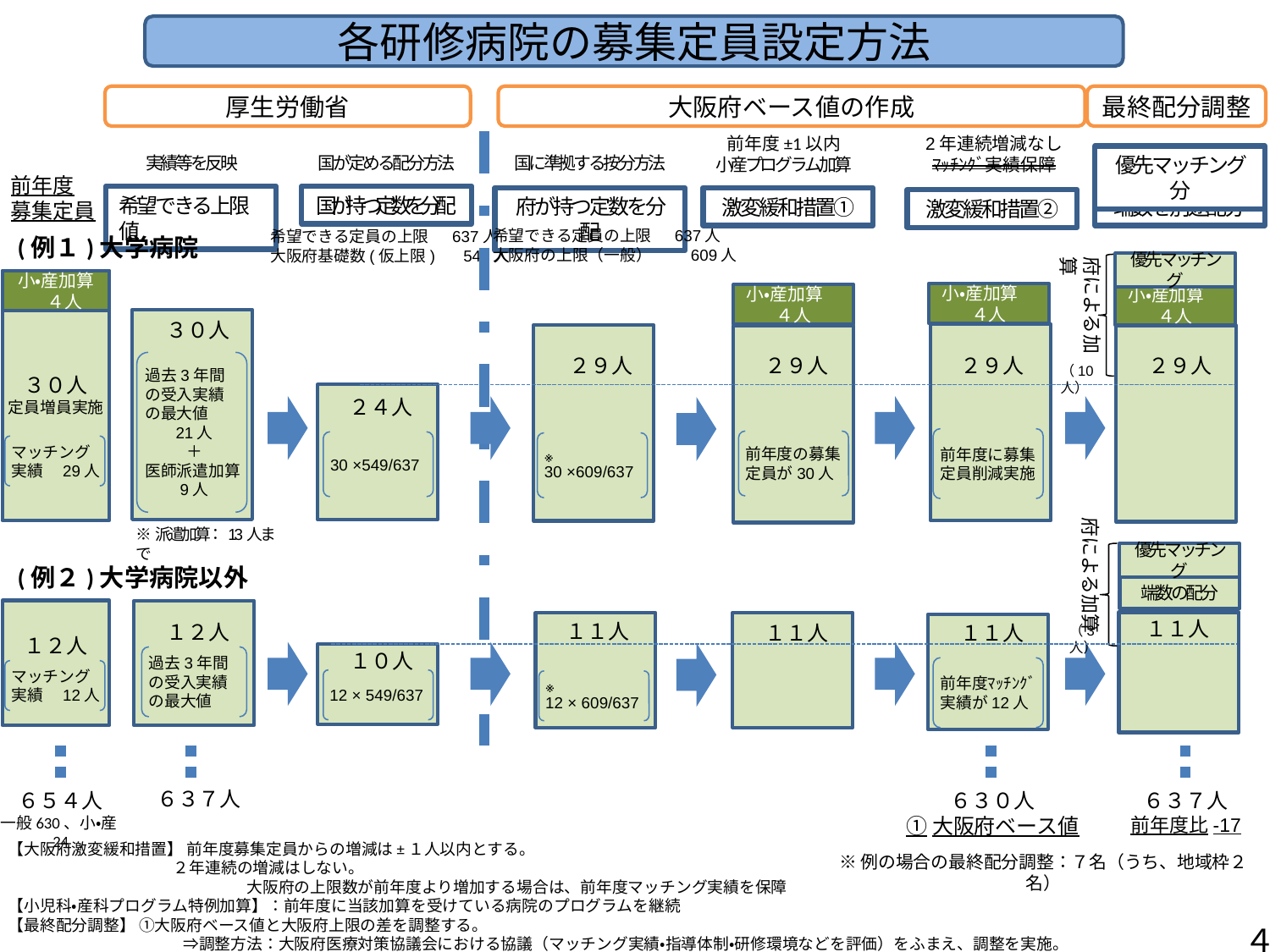

各研修病院の募集定員設定方法
厚生労働省
大阪府ベース値の作成
最終配分調整
前年度±1以内
小産プログラム加算
2年連続増減なし
ﾏｯﾁﾝｸﾞ実績保障
実績等を反映
国が定める配分方法
国に準拠する按分方法
優先マッチング分
前年度
募集定員
希望できる上限値
国  が 持つ    定 数 を  分 配
府が持つ定数を分配
激変緩和措置①
端数を別途配分
激変緩和措置②

希望できる定員の上限　 637人
大阪府の上限（一般）　 　609人

希望できる定員の上限　 637人
大阪府基礎数(仮上限) 　549人
(例１)大学病院
府による加算
優先マッチング

小・産加算　４人
小・産加算　４人
小・産加算　４人
小・産加算　４人

３０人

２９人
２９人
２９人
２９人
過去3年間
の受入実績
の最大値
21人
＋
医師派遣加算
9人
（10人）
３０人
定員増員実施

２４人

前年度に募集定員削減実施
前年度の募集定員が30人
30 ×549/637
※
30 ×609/637
マッチング実績　29人
府による加算
※派遣加算：13人まで

優先マッチング
(例２)大学病院以外
端数の配分

１１人
１１人

１２人

１１人
１１人

（3人）
１２人
１０人

過去3年間
の受入実績
の最大値
前年度ﾏｯﾁﾝｸﾞ実績が12人
マッチング実績　12人
12 × 549/637
※
12 × 609/637
６３７人
６５４人
一般630、小・産24
６３０人
①大阪府ベース値
６３７人
前年度比-17
【大阪府激変緩和措置】 前年度募集定員からの増減は±１人以内とする。
                                              ２年連続の増減はしない。
　　　　　　　　　　　　　　　大阪府の上限数が前年度より増加する場合は、前年度マッチング実績を保障
【小児科・産科プログラム特例加算】：前年度に当該加算を受けている病院のプログラムを継続
【最終配分調整】 ①大阪府ベース値と大阪府上限の差を調整する。
　　　　　　　　　　　⇒調整方法：大阪府医療対策協議会における協議（マッチング実績・指導体制・研修環境などを評価）をふまえ、調整を実施。
※例の場合の最終配分調整：７名（うち、地域枠２名）
４